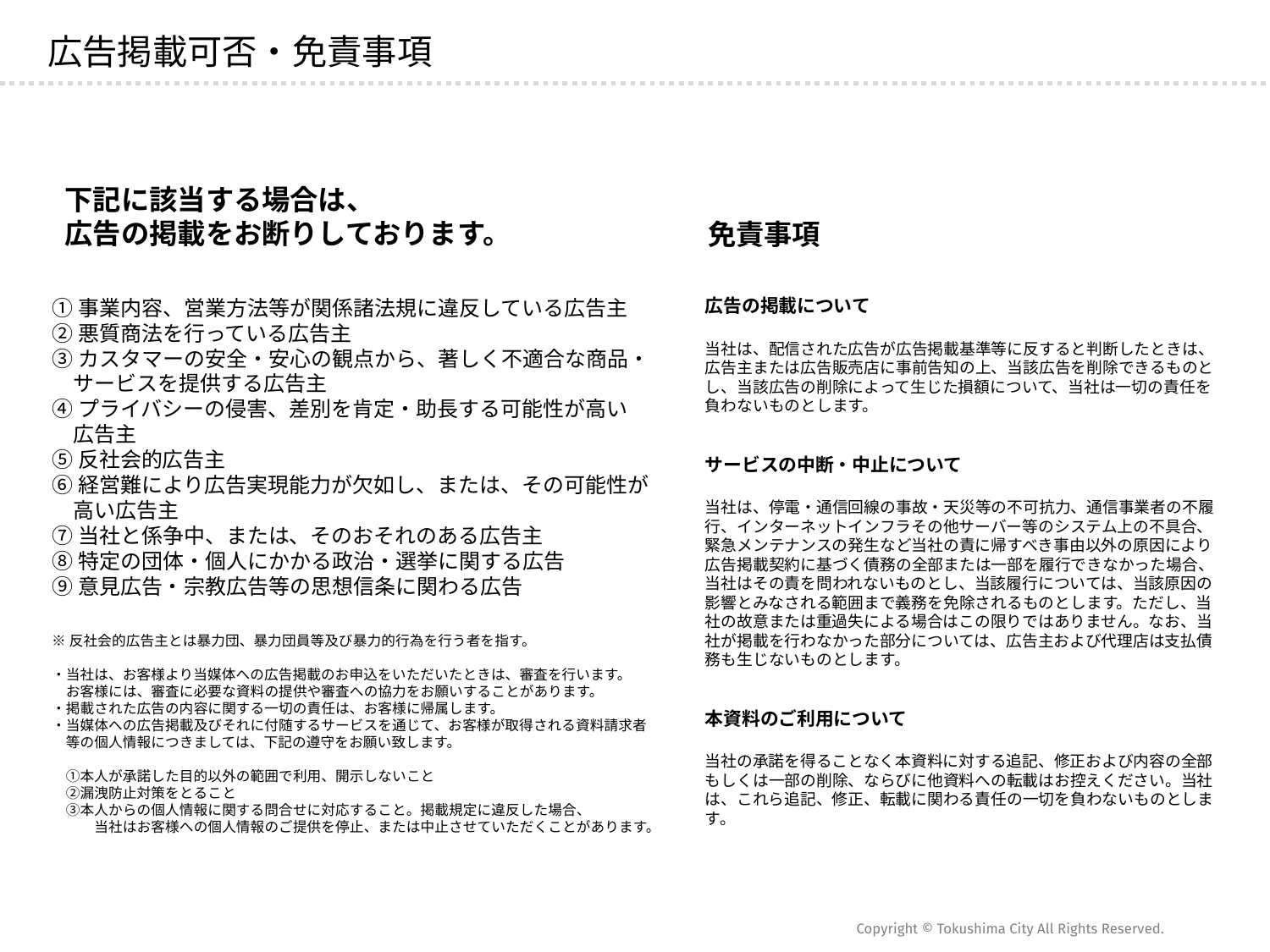

# 広告掲載可否・免責事項
下記に該当する場合は、
広告の掲載をお断りしております。
免責事項
①事業内容、営業方法等が関係諸法規に違反している広告主
②悪質商法を行っている広告主
③カスタマーの安全・安心の観点から、著しく不適合な商品・
　サービスを提供する広告主
④プライバシーの侵害、差別を肯定・助長する可能性が高い
　広告主
⑤反社会的広告主
⑥経営難により広告実現能力が欠如し、または、その可能性が
　高い広告主
⑦当社と係争中、または、そのおそれのある広告主
⑧特定の団体・個人にかかる政治・選挙に関する広告
⑨意見広告・宗教広告等の思想信条に関わる広告

※反社会的広告主とは暴力団、暴力団員等及び暴力的行為を行う者を指す。

・当社は、お客様より当媒体への広告掲載のお申込をいただいたときは、審査を行います。
　お客様には、審査に必要な資料の提供や審査への協力をお願いすることがあります。
・掲載された広告の内容に関する一切の責任は、お客様に帰属します。
・当媒体への広告掲載及びそれに付随するサービスを通じて、お客様が取得される資料請求者
　等の個人情報につきましては、下記の遵守をお願い致します。

　①本人が承諾した目的以外の範囲で利用、開示しないこと
　②漏洩防止対策をとること
　③本人からの個人情報に関する問合せに対応すること。掲載規定に違反した場合、
　　　当社はお客様への個人情報のご提供を停止、または中止させていただくことがあります。
広告の掲載について

当社は、配信された広告が広告掲載基準等に反すると判断したときは、広告主または広告販売店に事前告知の上、当該広告を削除できるものとし、当該広告の削除によって生じた損額について、当社は一切の責任を負わないものとします。

サービスの中断・中止について

当社は、停電・通信回線の事故・天災等の不可抗力、通信事業者の不履行、インターネットインフラその他サーバー等のシステム上の不具合、緊急メンテナンスの発生など当社の責に帰すべき事由以外の原因により広告掲載契約に基づく債務の全部または一部を履行できなかった場合、当社はその責を問われないものとし、当該履行については、当該原因の影響とみなされる範囲まで義務を免除されるものとします。ただし、当社の故意または重過失による場合はこの限りではありません。なお、当社が掲載を行わなかった部分については、広告主および代理店は支払債務も生じないものとします。

本資料のご利用について

当社の承諾を得ることなく本資料に対する追記、修正および内容の全部もしくは一部の削除、ならびに他資料への転載はお控えください。当社は、これら追記、修正、転載に関わる責任の一切を負わないものとします。
Copyright © Tokushima City All Rights Reserved.